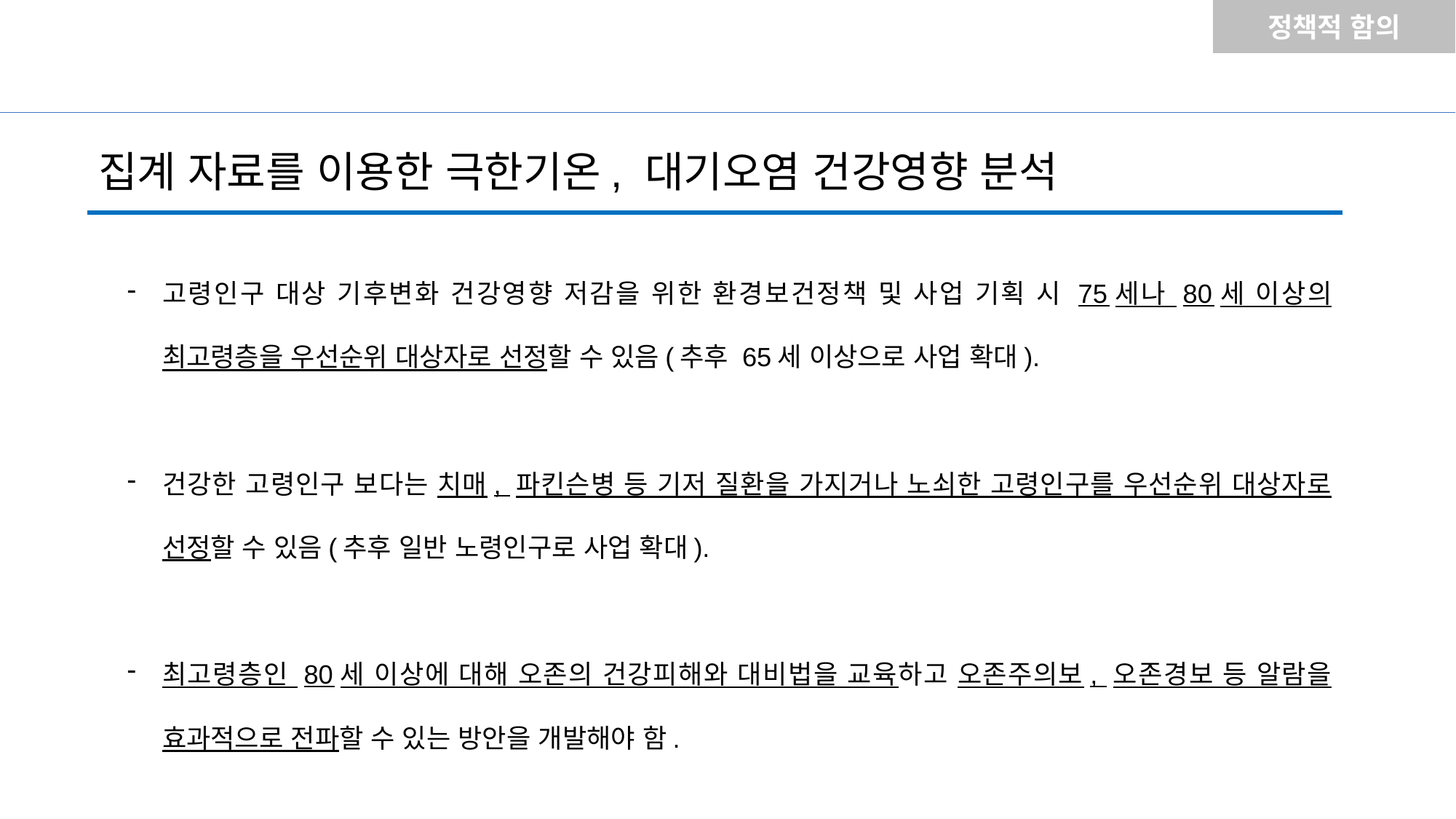

정책적 함의
# 집계 자료를 이용한 극한기온, 대기오염 건강영향 분석
고령인구 대상 기후변화 건강영향 저감을 위한 환경보건정책 및 사업 기획 시 75세나 80세 이상의 최고령층을 우선순위 대상자로 선정할 수 있음(추후 65세 이상으로 사업 확대).

건강한 고령인구 보다는 치매, 파킨슨병 등 기저 질환을 가지거나 노쇠한 고령인구를 우선순위 대상자로 선정할 수 있음(추후 일반 노령인구로 사업 확대).

최고령층인 80세 이상에 대해 오존의 건강피해와 대비법을 교육하고 오존주의보, 오존경보 등 알람을 효과적으로 전파할 수 있는 방안을 개발해야 함.